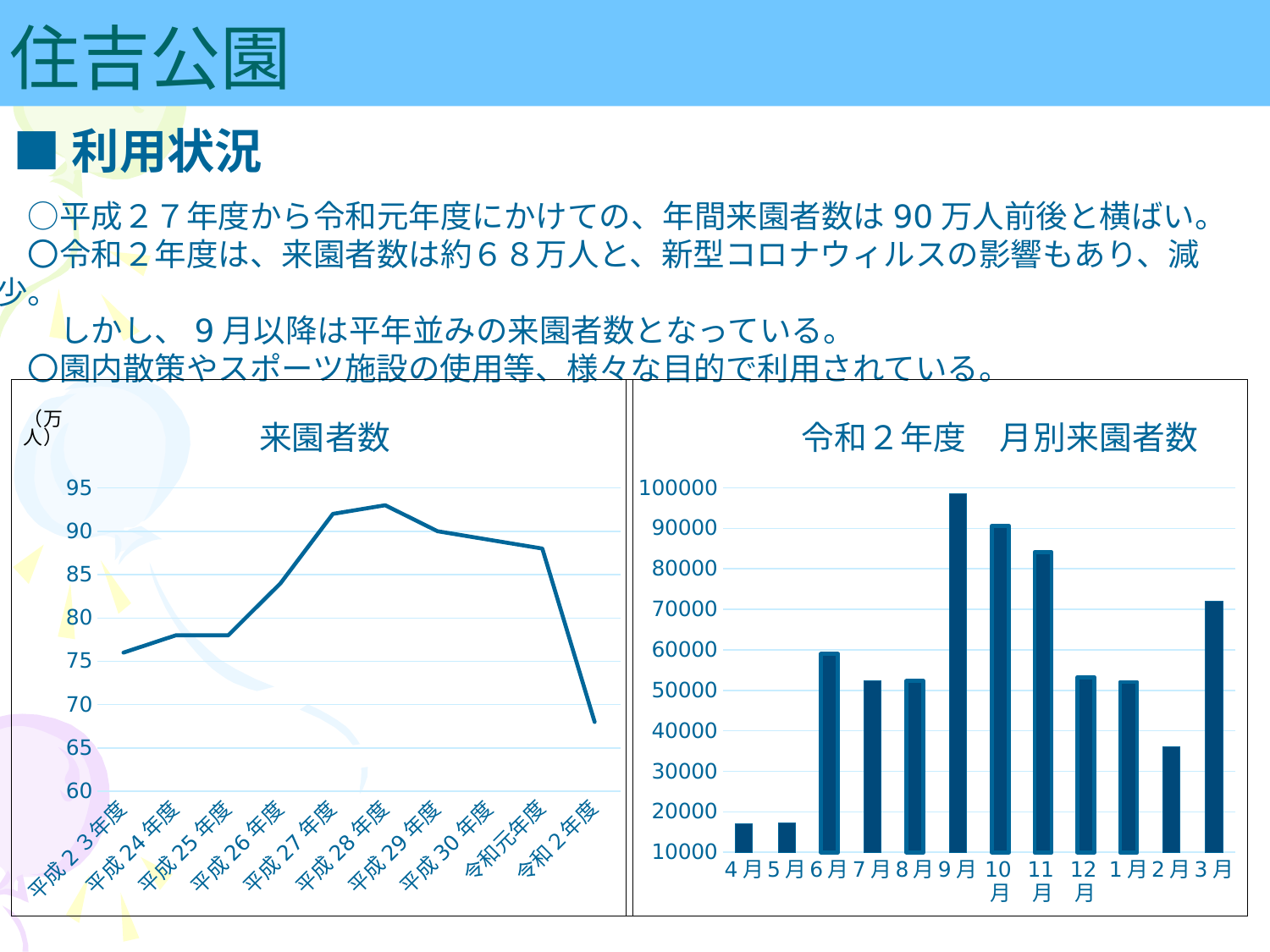

住吉公園
# ■利用状況
　○平成２７年度から令和元年度にかけての、年間来園者数は90万人前後と横ばい。
　〇令和２年度は、来園者数は約６８万人と、新型コロナウィルスの影響もあり、減少。
　　しかし、9月以降は平年並みの来園者数となっている。
　〇園内散策やスポーツ施設の使用等、様々な目的で利用されている。

### Chart: 来園者数

| Category | 来園者数 |
|---|---|
| 平成2３年度 | 76.0 |
| 平成24年度 | 78.0 |
| 平成25年度 | 78.0 |
| 平成26年度 | 84.0 |
| 平成27年度 | 92.0 |
| 平成28年度 | 93.0 |
| 平成29年度 | 90.0 |
| 平成30年度 | 89.0 |
| 令和元年度 | 88.0 |
| 令和２年度 | 68.0 |

### Chart: 令和２年度　月別来園者数

| Category | 来園者数 |
|---|---|
| 4月 | 17073.0 |
| 5月 | 17206.0 |
| 6月 | 58986.0 |
| 7月 | 52330.0 |
| 8月 | 52310.0 |
| 9月 | 98580.0 |
| 10月 | 90636.0 |
| 11月 | 84059.0 |
| 12月 | 53230.0 |
| 1月 | 52052.0 |
| 2月 | 35980.0 |
| 3月 | 72084.0 |